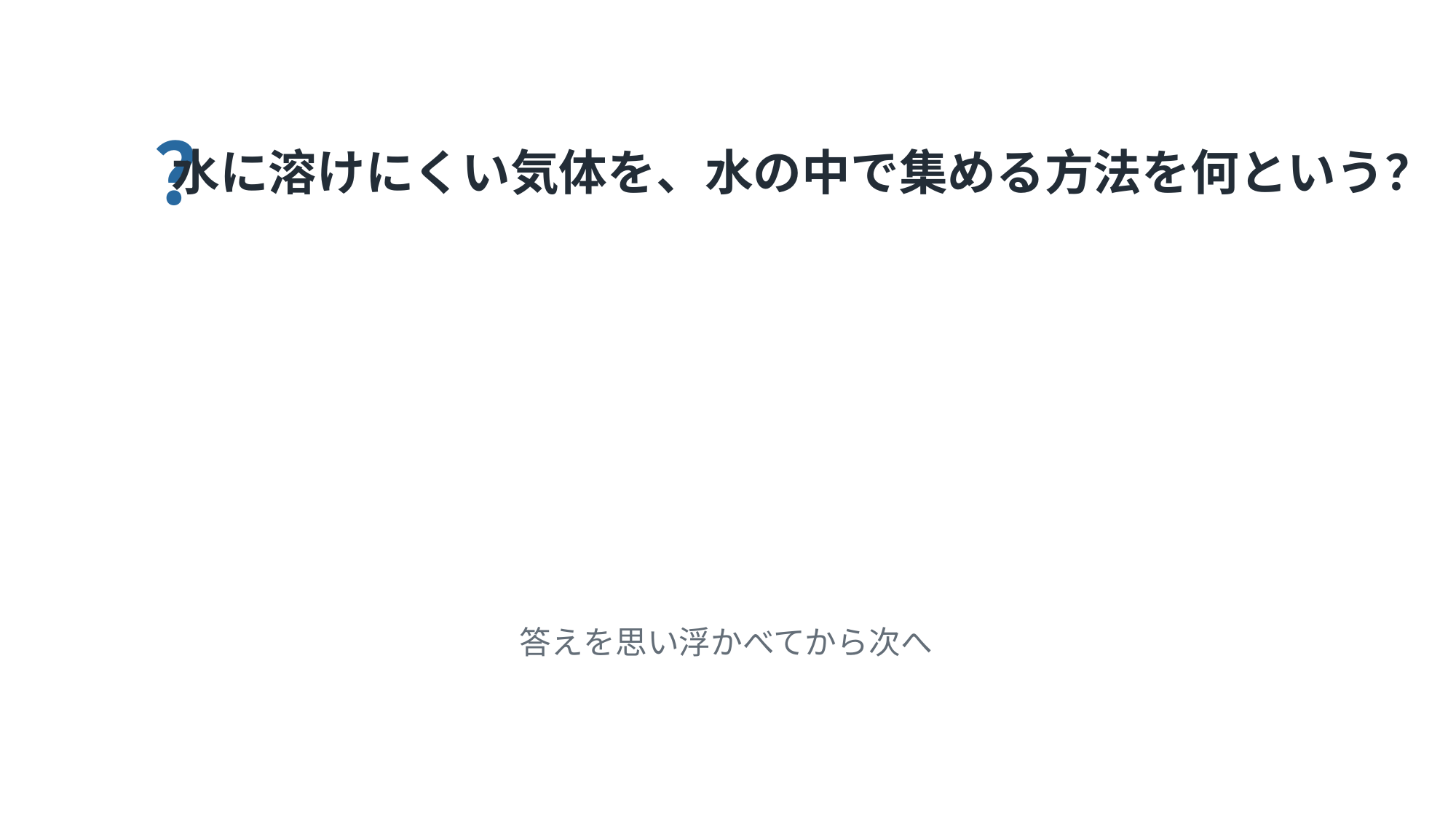

第2問
？
水に溶けにくい気体を、水の中で集める方法を何という？
答えを思い浮かべてから次へ